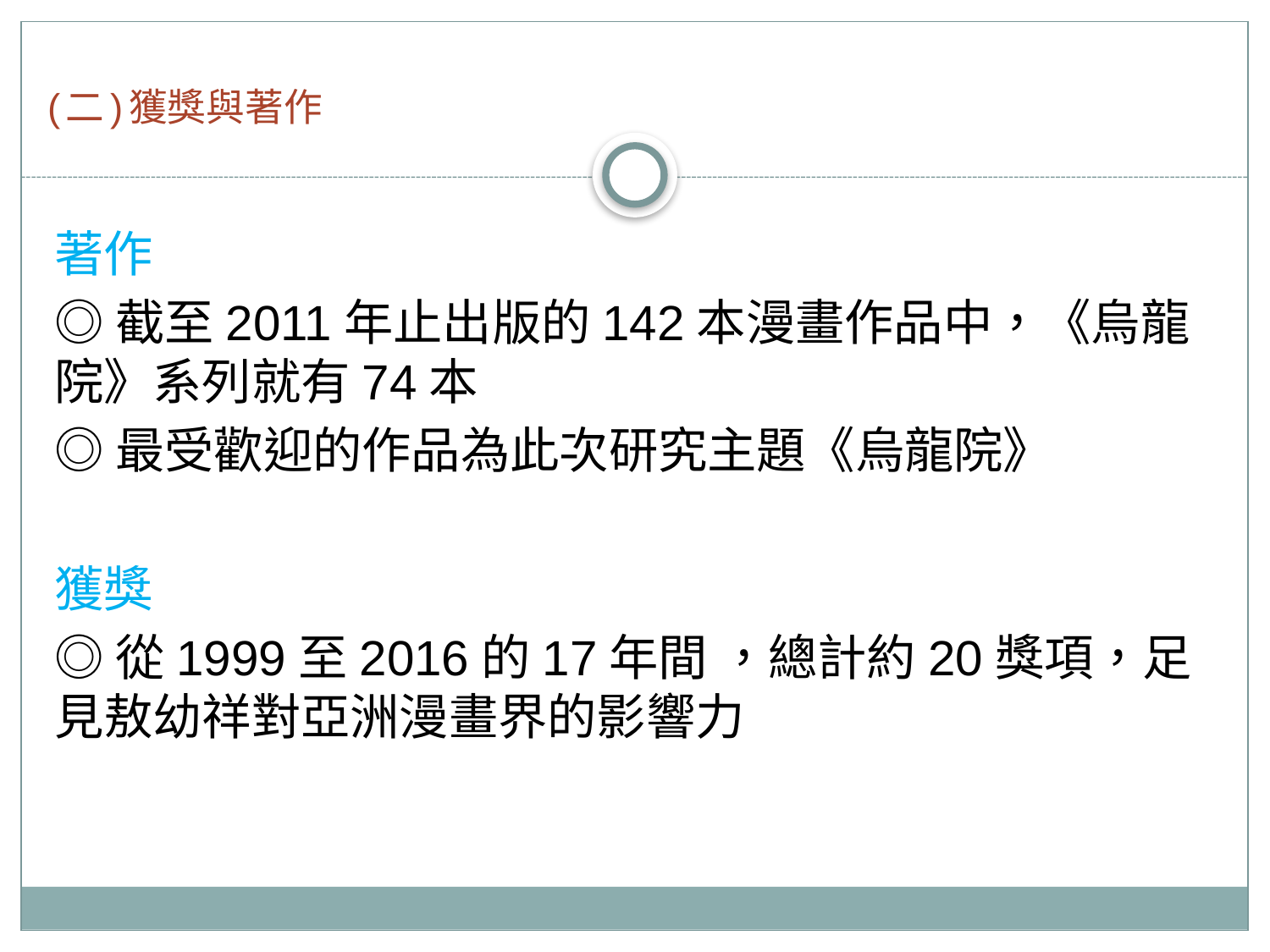

# (二)獲獎與著作
著作
◎截至2011年止出版的142本漫畫作品中，《烏龍院》系列就有74本
◎最受歡迎的作品為此次研究主題《烏龍院》

獲獎
◎從1999至2016的17年間 ，總計約20獎項，足見敖幼祥對亞洲漫畫界的影響力